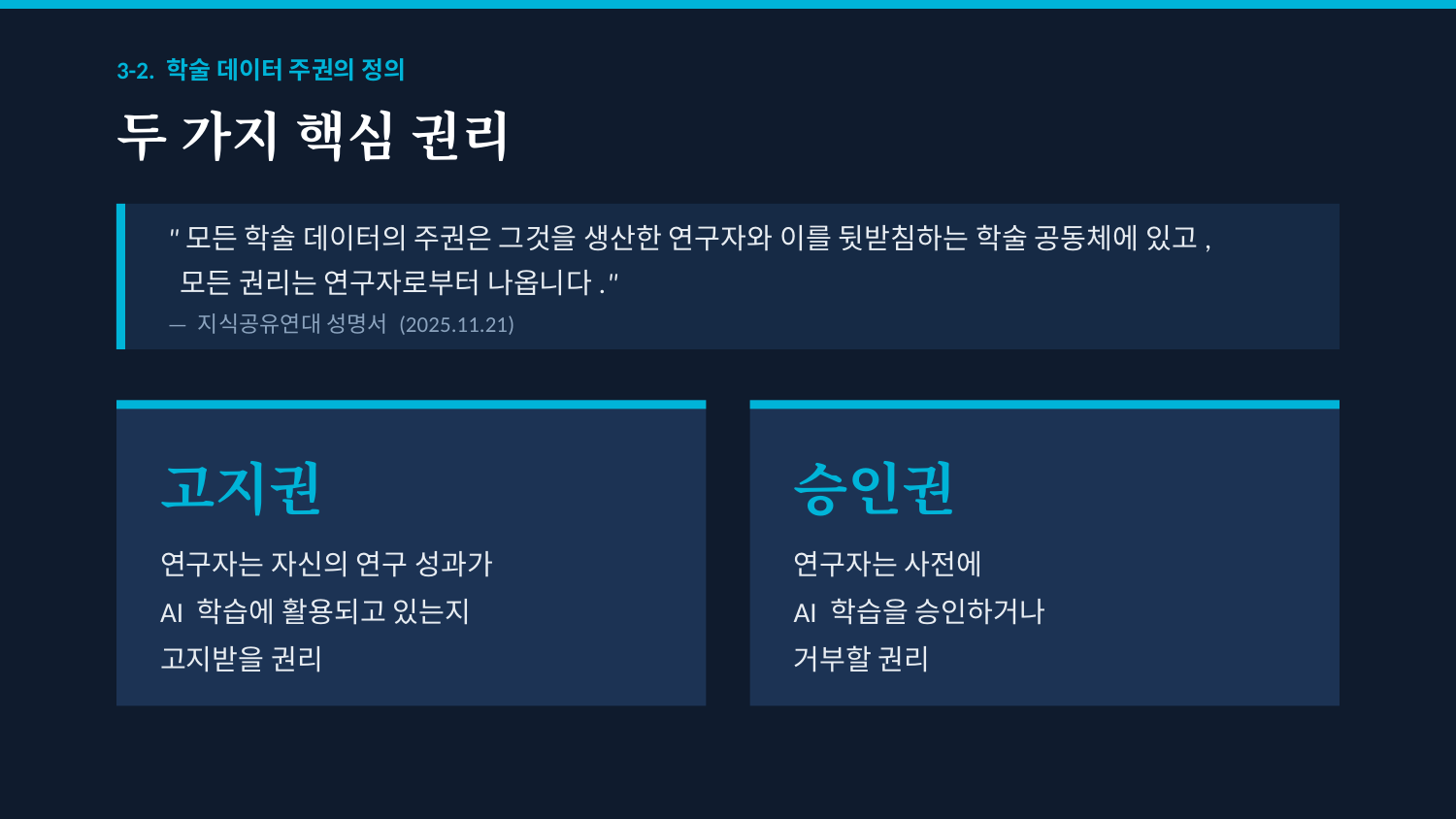

3-2. 학술 데이터 주권의 정의
두 가지 핵심 권리

"모든 학술 데이터의 주권은 그것을 생산한 연구자와 이를 뒷받침하는 학술 공동체에 있고,
 모든 권리는 연구자로부터 나옵니다."
— 지식공유연대 성명서 (2025.11.21)

고지권
승인권
연구자는 자신의 연구 성과가
AI 학습에 활용되고 있는지
고지받을 권리
연구자는 사전에
AI 학습을 승인하거나
거부할 권리